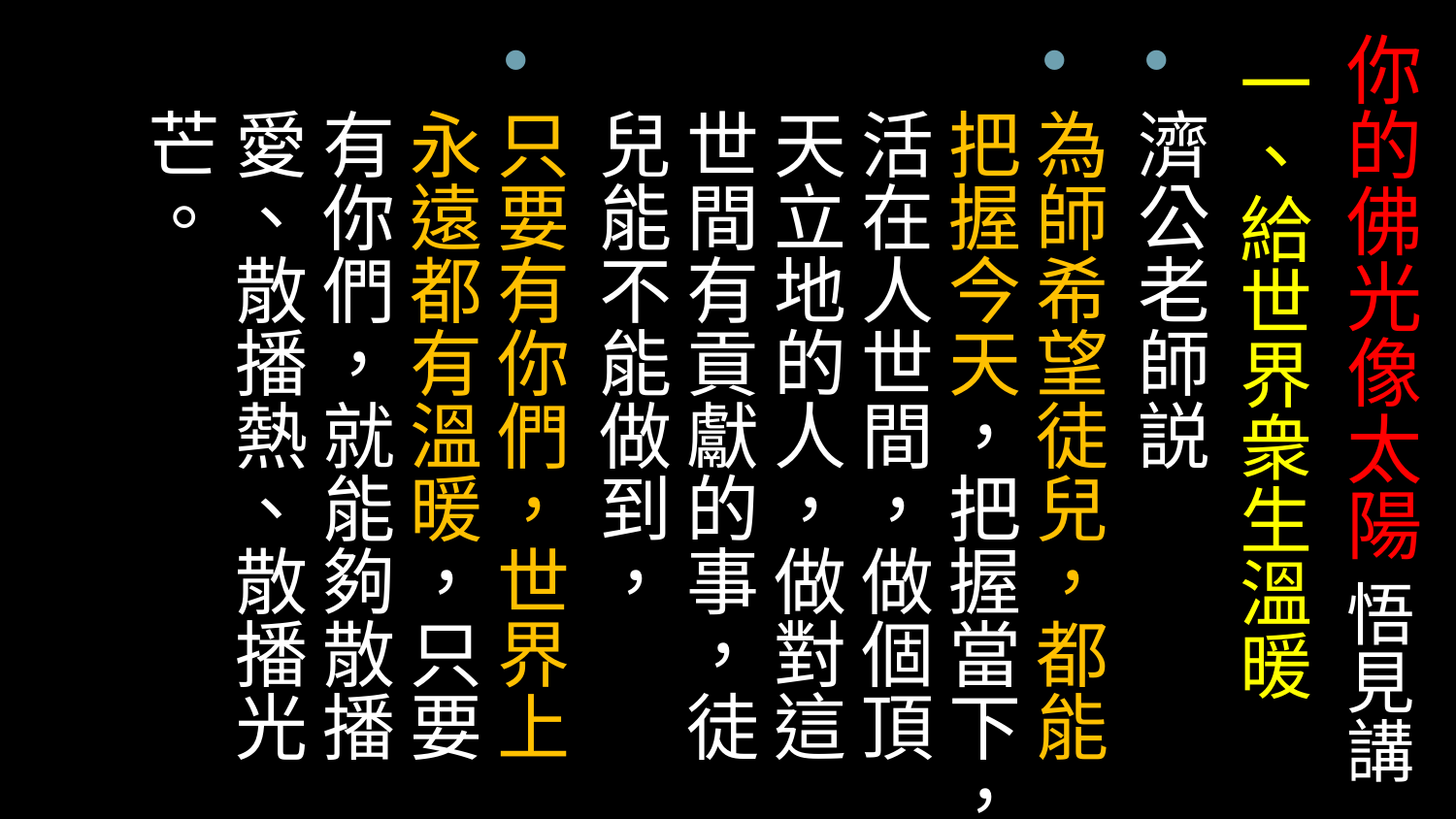

# 你的佛光像太陽 悟見講
一、給世界衆生溫暖
濟公老師説
為師希望徒兒，都能把握今天，把握當下，活在人世間，做個頂天立地的人，做對這世間有貢獻的事，徒兒能不能做到，
只要有你們，世界上永遠都有溫暖，只要有你們，就能夠散播愛、散播熱、散播光芒。